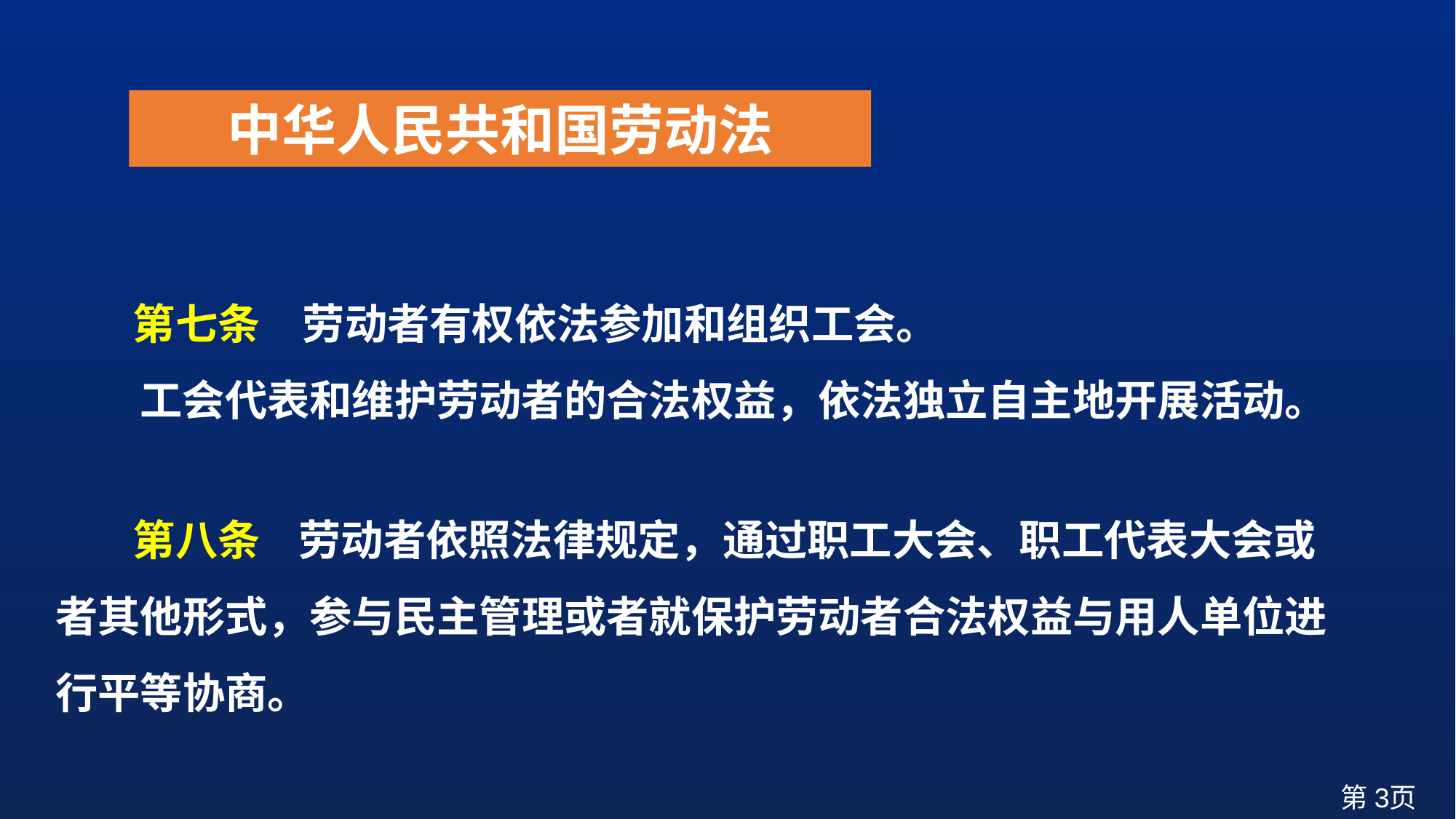

中华人民共和国劳动法
       第七条　劳动者有权依法参加和组织工会。
　　工会代表和维护劳动者的合法权益，依法独立自主地开展活动。
       第八条    劳动者依照法律规定，通过职工大会、职工代表大会或者其他形式，参与民主管理或者就保护劳动者合法权益与用人单位进行平等协商。
第3页